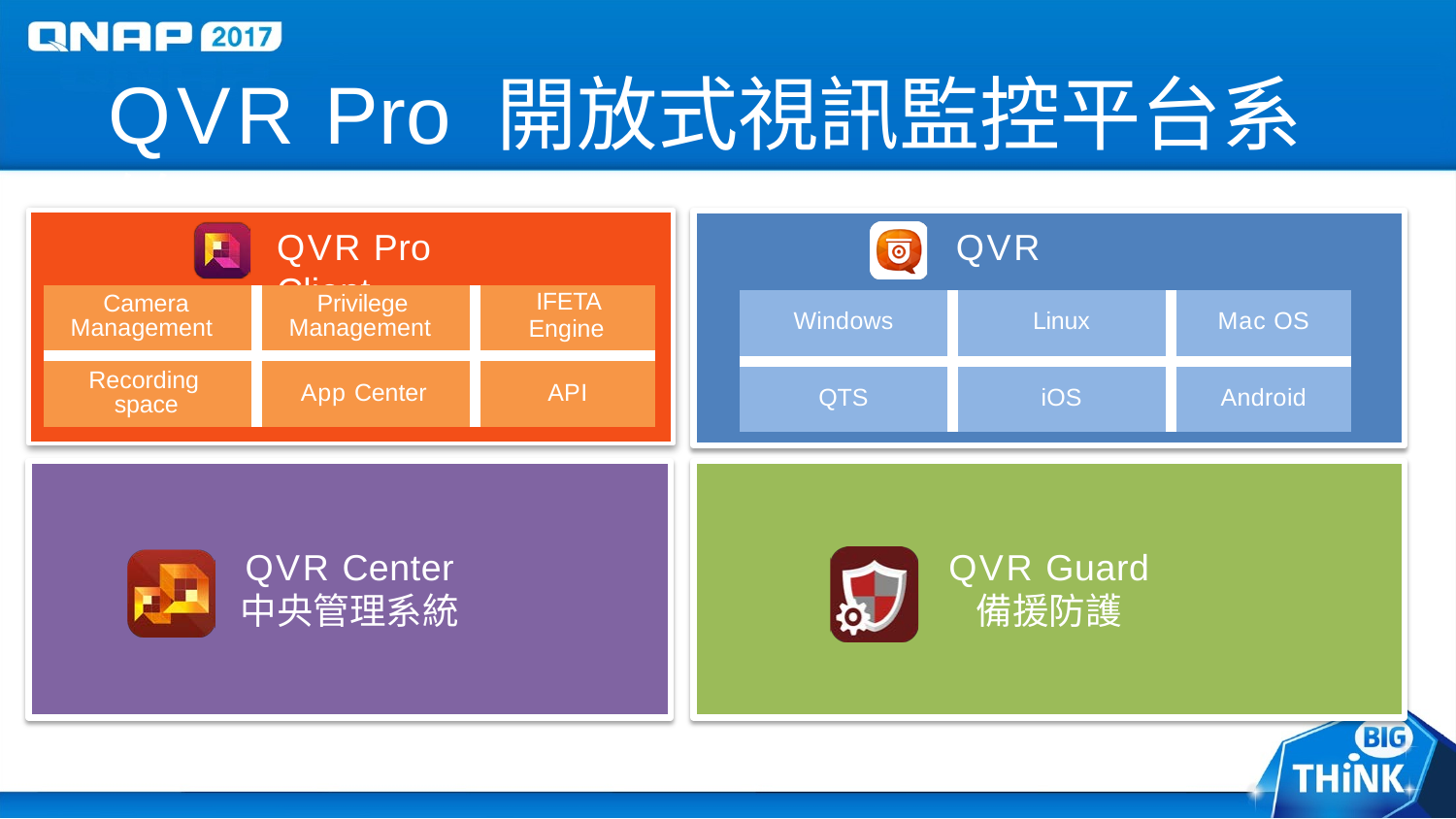

# QVR Pro 開放式視訊監控平台系統

QVR Pro	QVR Client
| Camera Management | Privilege Management | IFETA Engine |
| --- | --- | --- |
| Recording space | App Center | API |
| Windows | Linux | Mac OS |
| --- | --- | --- |
| QTS | iOS | Android |

QVR Center
中央管理系統
QVR Guard
備援防護